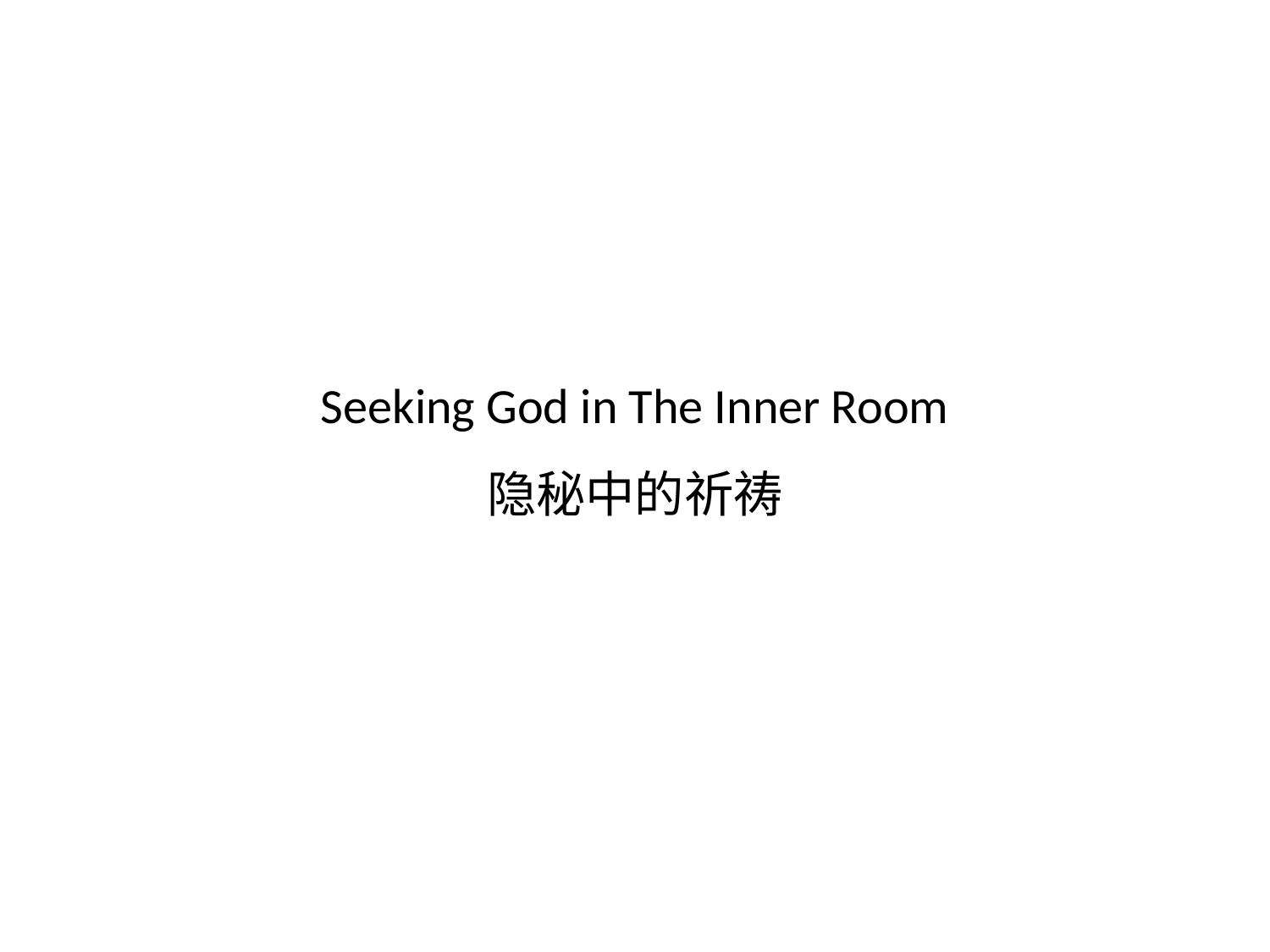

# Seeking God in The Inner Room 隐秘中的祈祷